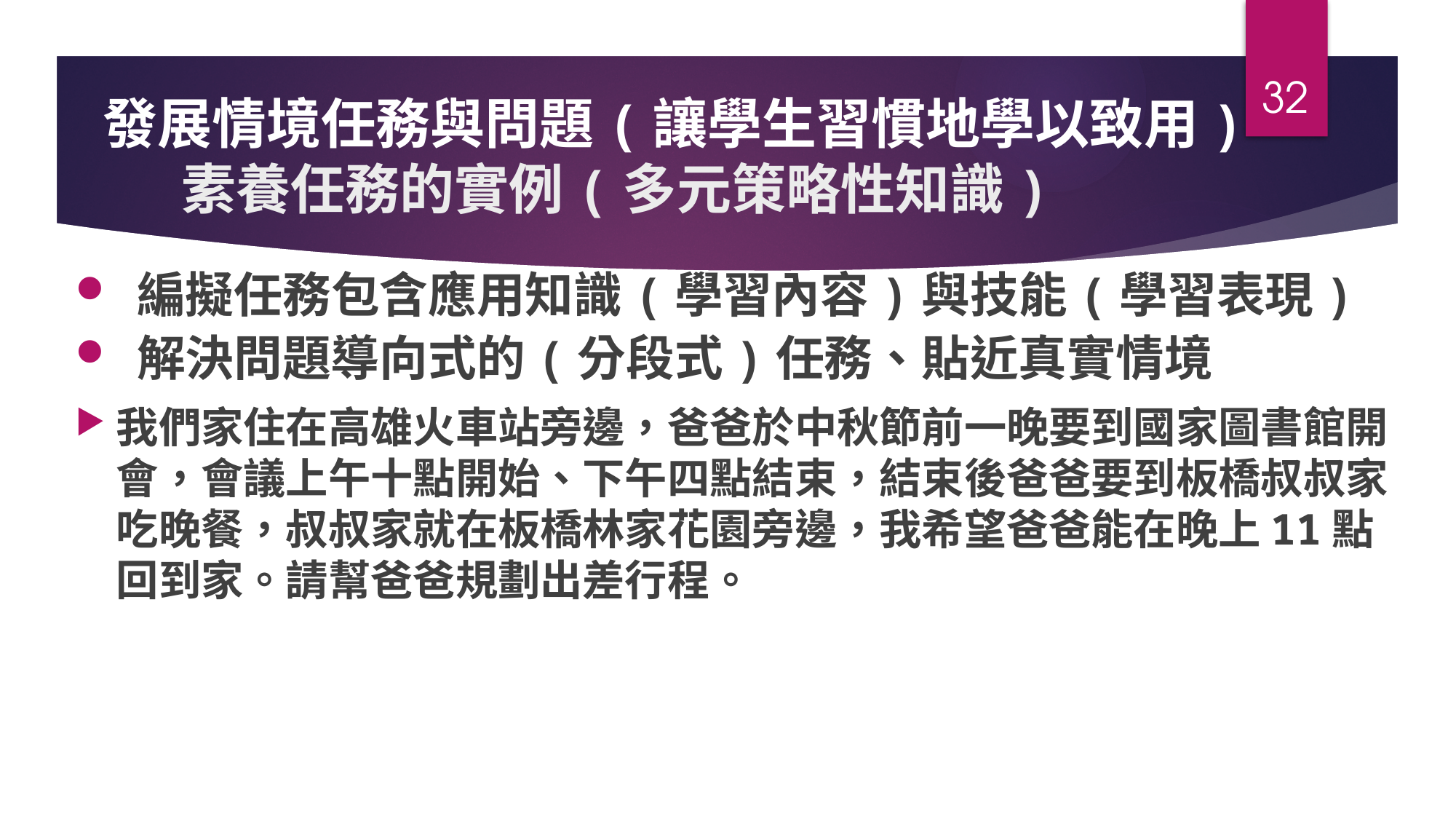

32
# 發展情境任務與問題(讓學生習慣地學以致用) 素養任務的實例(多元策略性知識)
編擬任務包含應用知識(學習內容)與技能(學習表現)
解決問題導向式的(分段式)任務、貼近真實情境
我們家住在高雄火車站旁邊，爸爸於中秋節前一晚要到國家圖書館開會，會議上午十點開始、下午四點結束，結束後爸爸要到板橋叔叔家吃晚餐，叔叔家就在板橋林家花園旁邊，我希望爸爸能在晚上11點回到家。請幫爸爸規劃出差行程。